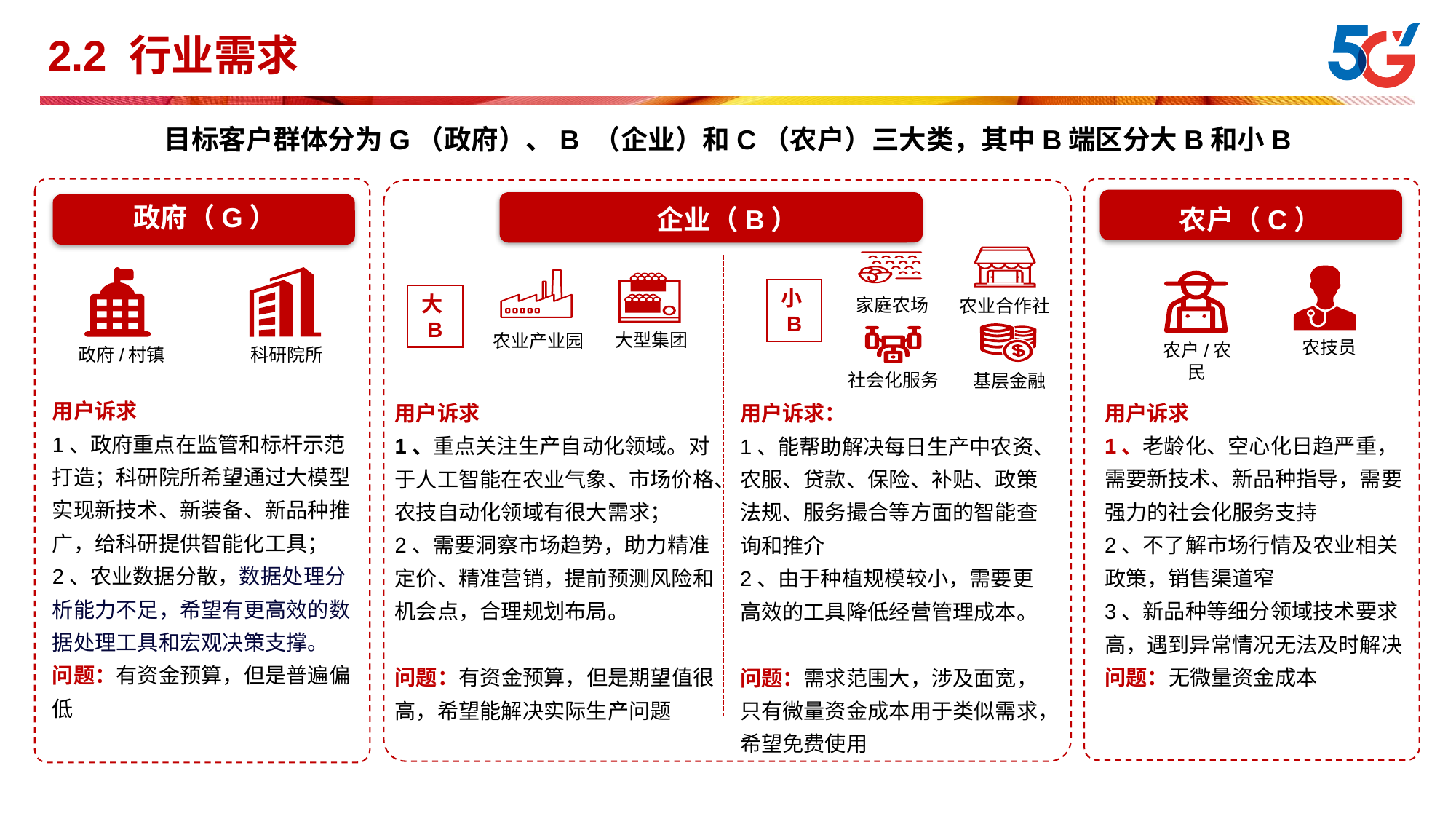

# 2.2 行业需求
目标客户群体分为G（政府）、B （企业）和C（农户）三大类，其中B端区分大B和小B

政府（G）
企业（B）
农户（C）

农业合作社

家庭农场

农技员

政府/村镇

科研院所

农业产业园

农户/农民

大型集团
小B
大B

基层金融

社会化服务
用户诉求
1、政府重点在监管和标杆示范打造；科研院所希望通过大模型实现新技术、新装备、新品种推广，给科研提供智能化工具；
2、农业数据分散，数据处理分析能力不足，希望有更高效的数据处理工具和宏观决策支撑。
问题：有资金预算，但是普遍偏低
用户诉求
1、老龄化、空心化日趋严重，需要新技术、新品种指导，需要强力的社会化服务支持
2、不了解市场行情及农业相关政策，销售渠道窄
3、新品种等细分领域技术要求高，遇到异常情况无法及时解决
问题：无微量资金成本
用户诉求
1、重点关注生产自动化领域。对于人工智能在农业气象、市场价格、农技自动化领域有很大需求；
2、需要洞察市场趋势，助力精准定价、精准营销，提前预测风险和机会点，合理规划布局。

问题：有资金预算，但是期望值很高，希望能解决实际生产问题
用户诉求：
1、能帮助解决每日生产中农资、农服、贷款、保险、补贴、政策法规、服务撮合等方面的智能查询和推介
2、由于种植规模较小，需要更高效的工具降低经营管理成本。

问题：需求范围大，涉及面宽，只有微量资金成本用于类似需求，希望免费使用